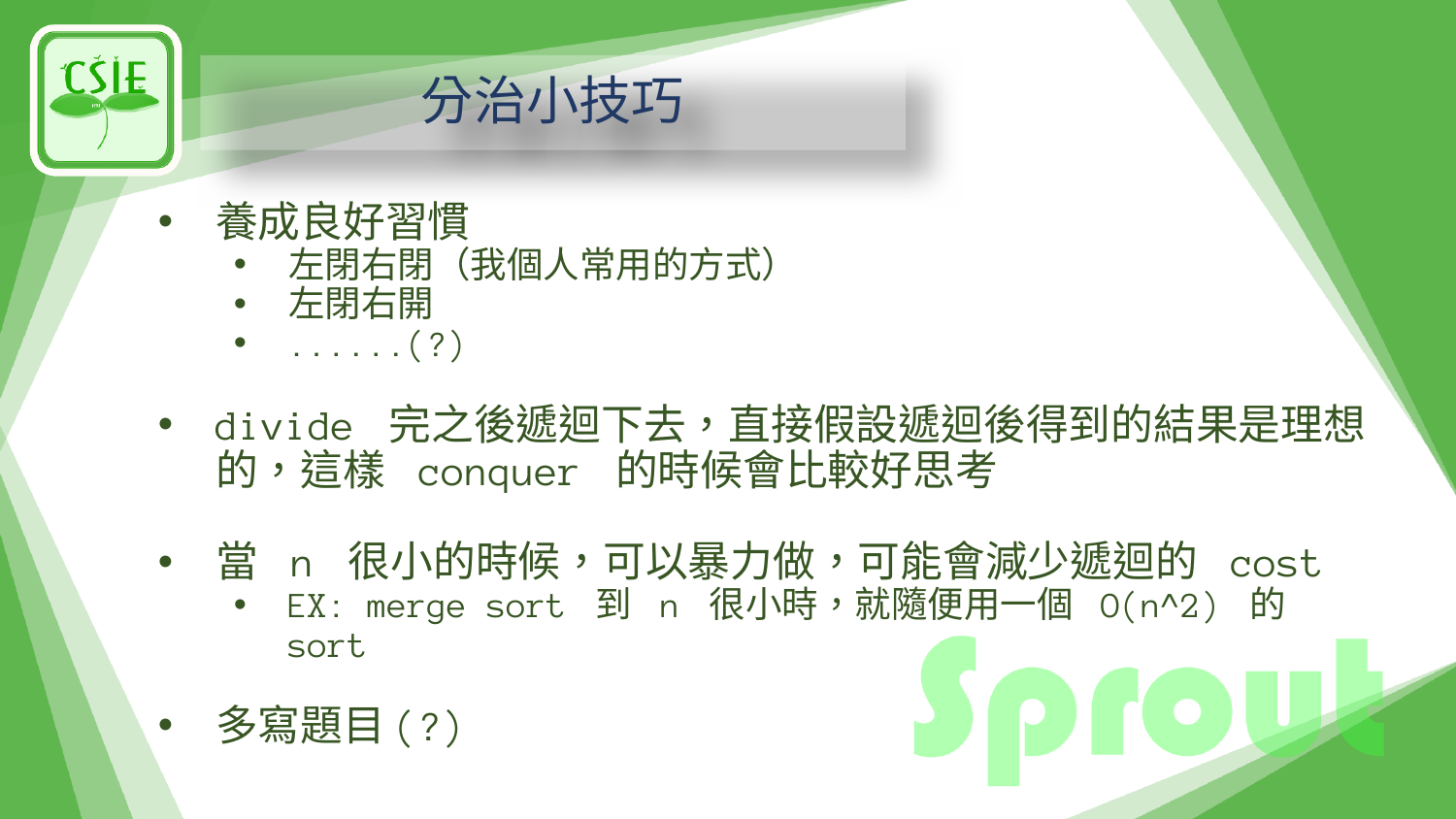

# 分治小技巧
養成良好習慣
左閉右閉（我個人常用的方式）
左閉右開
......(?)
divide 完之後遞迴下去，直接假設遞迴後得到的結果是理想的，這樣 conquer 的時候會比較好思考
當 n 很小的時候，可以暴力做，可能會減少遞迴的 cost
EX: merge sort 到 n 很小時，就隨便用一個 O(n^2) 的 sort
多寫題目(?)